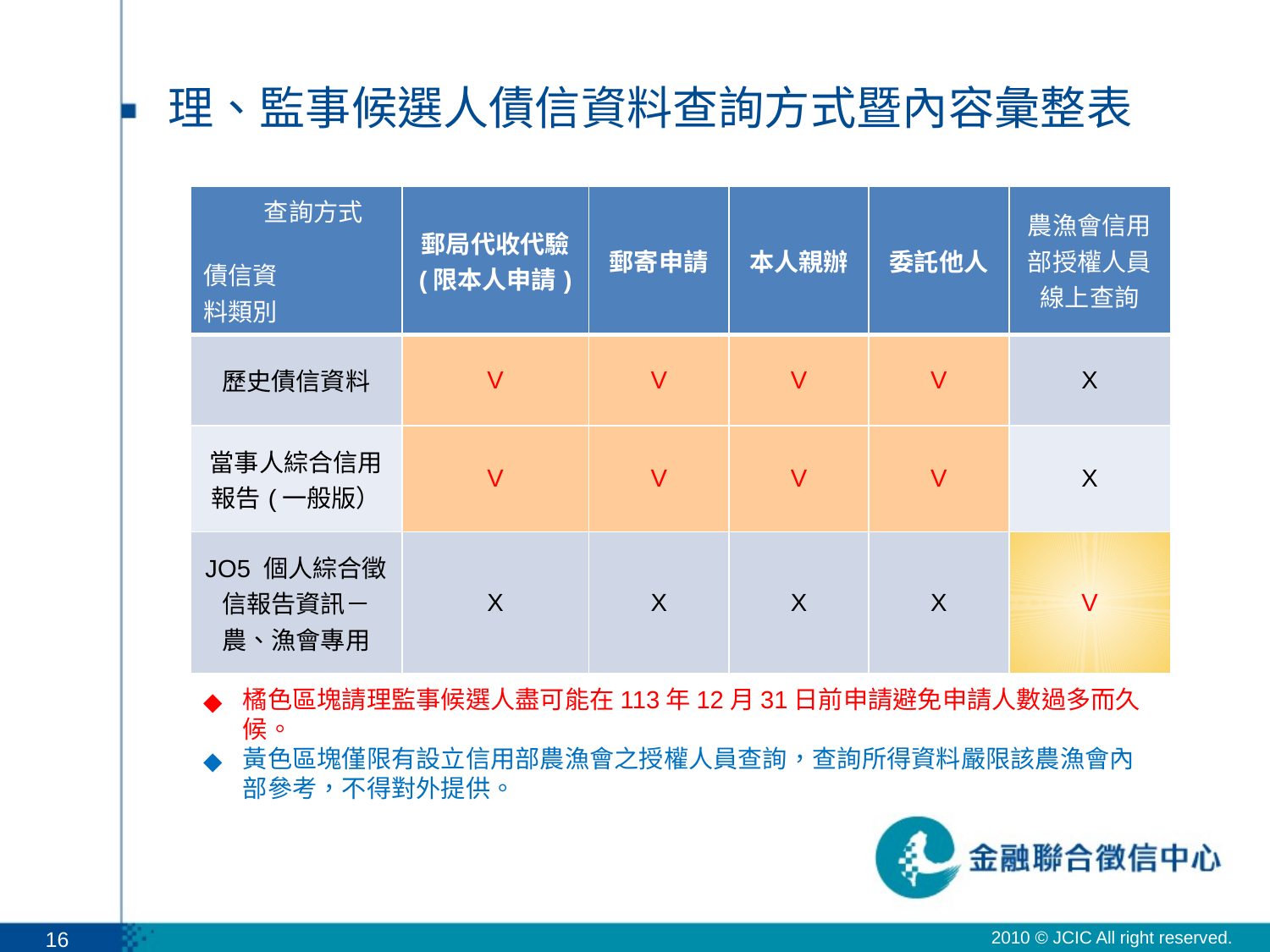

# 理、監事候選人債信資料查詢方式暨內容彙整表
| 查詢方式 債信資 料類別 | 郵局代收代驗 (限本人申請) | 郵寄申請 | 本人親辦 | 委託他人 | 農漁會信用 部授權人員 線上查詢 |
| --- | --- | --- | --- | --- | --- |
| 歷史債信資料 | V | V | V | V | X |
| 當事人綜合信用報告(一般版） | V | V | V | V | X |
| JO5 個人綜合徵信報告資訊－ 農、漁會專用 | X | X | X | X | V |
橘色區塊請理監事候選人盡可能在113年12月31日前申請避免申請人數過多而久候。
黃色區塊僅限有設立信用部農漁會之授權人員查詢，查詢所得資料嚴限該農漁會內部參考，不得對外提供。
16